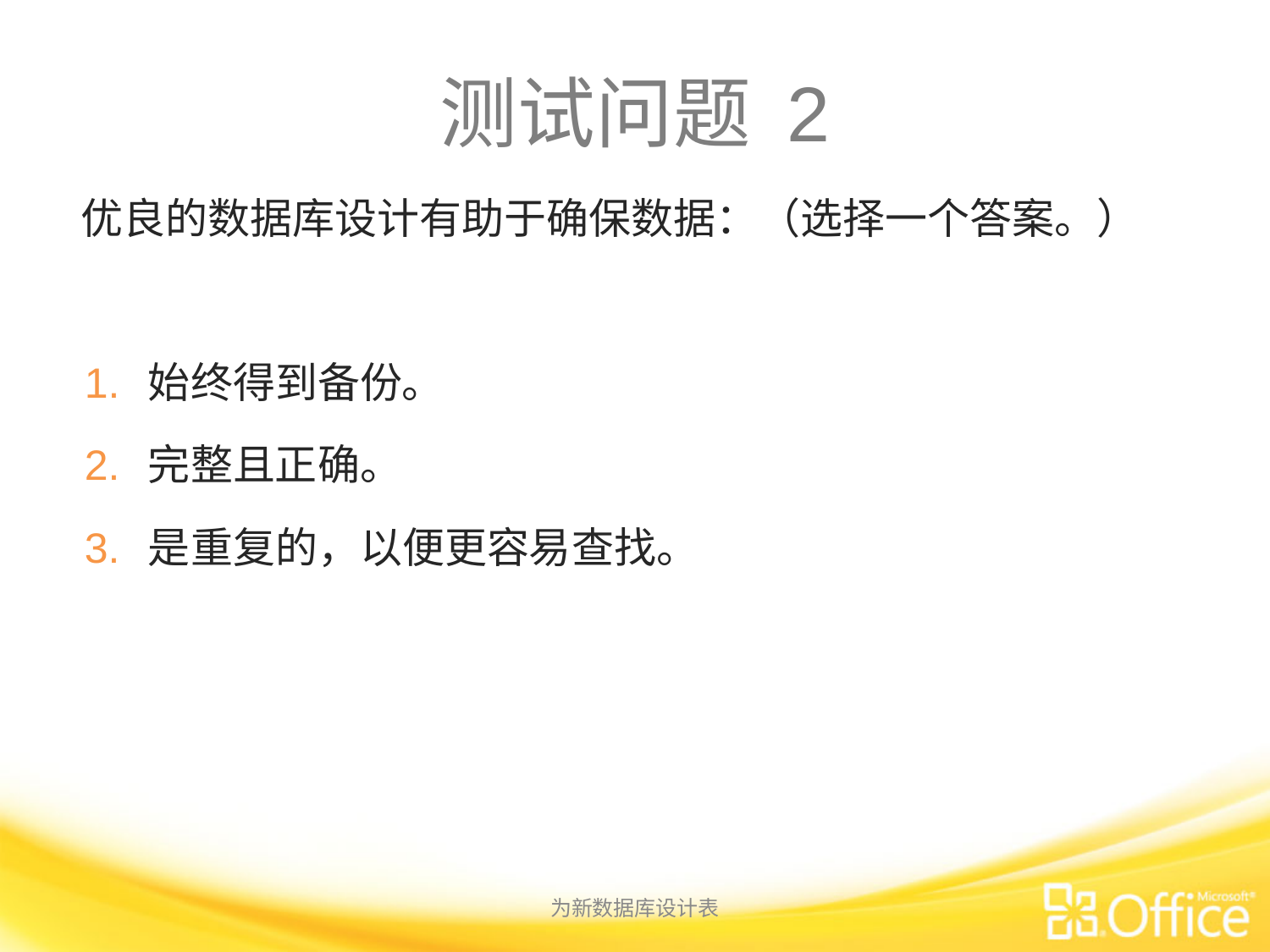

# 测试问题 2
优良的数据库设计有助于确保数据：（选择一个答案。）
始终得到备份。
完整且正确。
是重复的，以便更容易查找。
为新数据库设计表